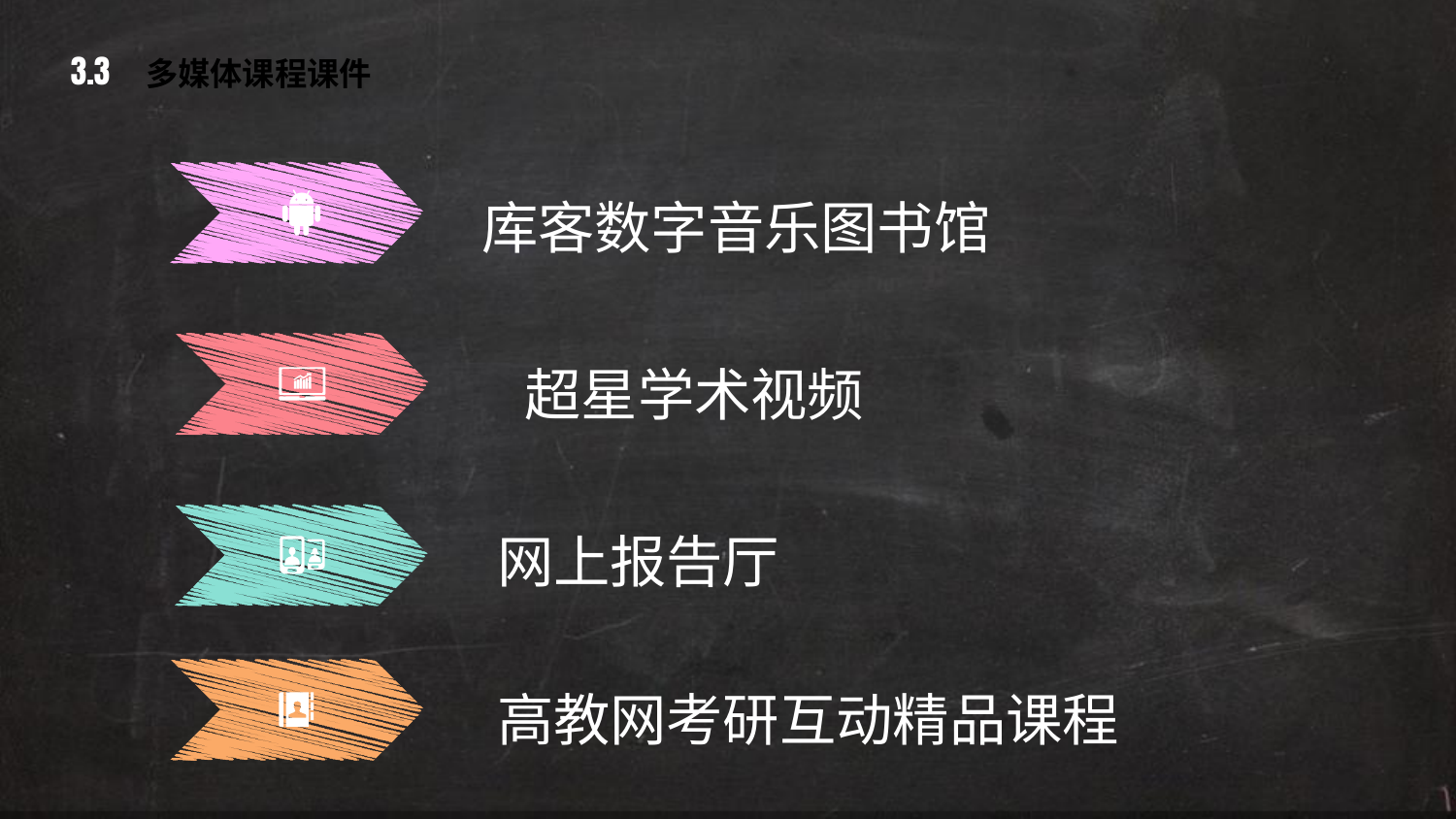

3.3
多媒体课程课件
库客数字音乐图书馆

超星学术视频

网上报告厅

高教网考研互动精品课程